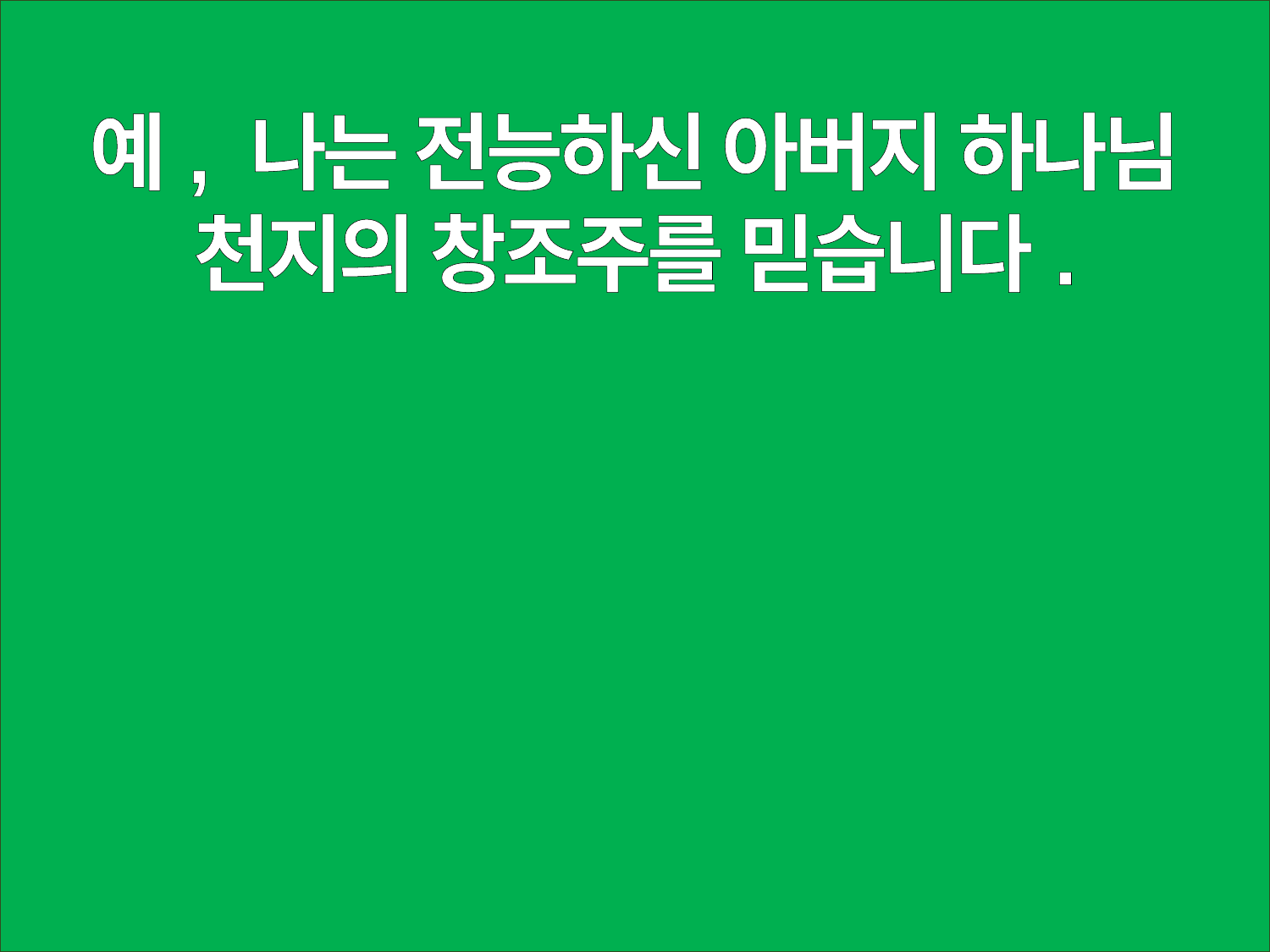

예, 나는 전능하신 아버지 하나님
천지의 창조주를 믿습니다.